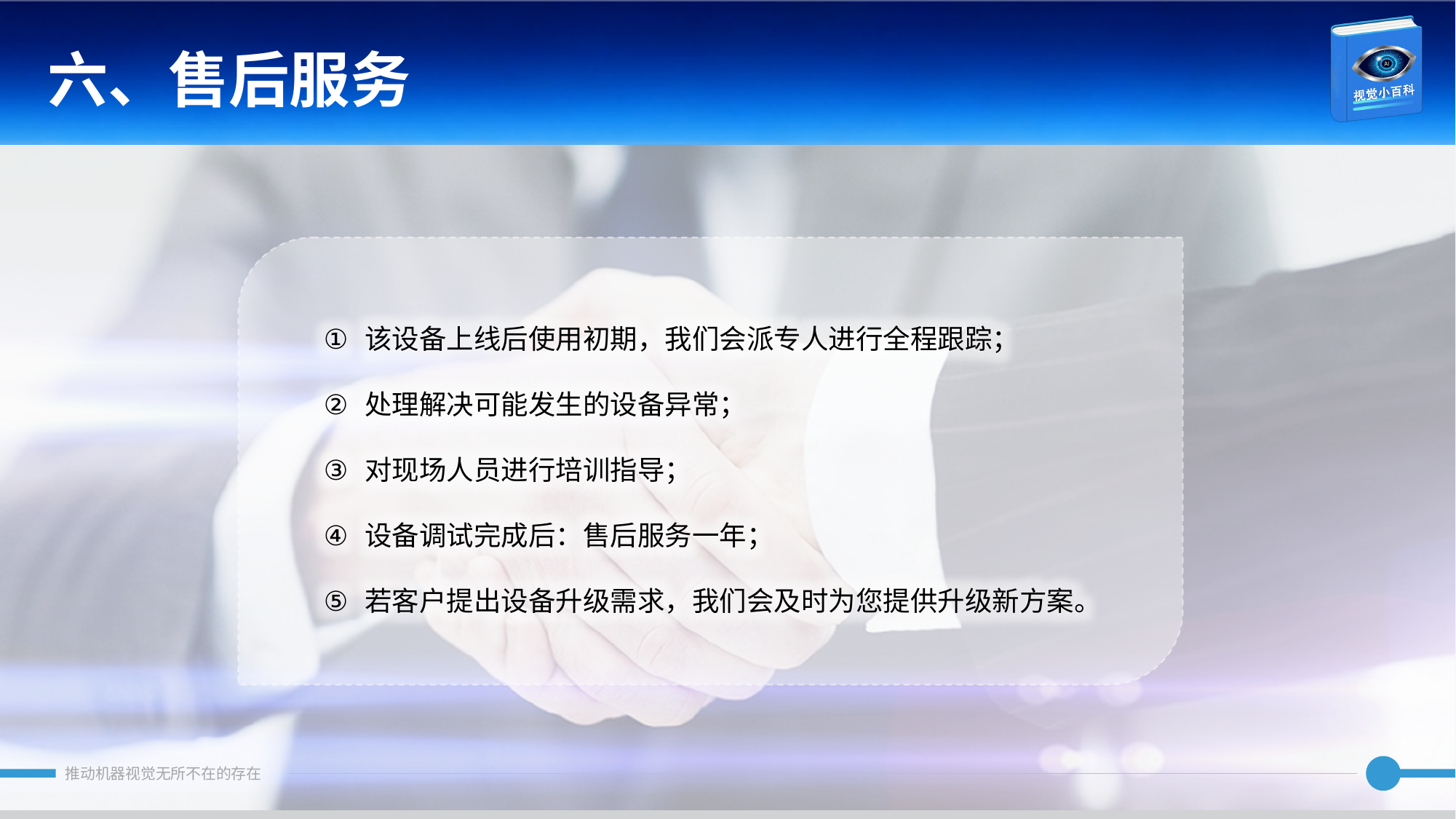

六、售后服务

该设备上线后使用初期，我们会派专人进行全程跟踪；
处理解决可能发生的设备异常；
对现场人员进行培训指导；
设备调试完成后：售后服务一年；
若客户提出设备升级需求，我们会及时为您提供升级新方案。
11